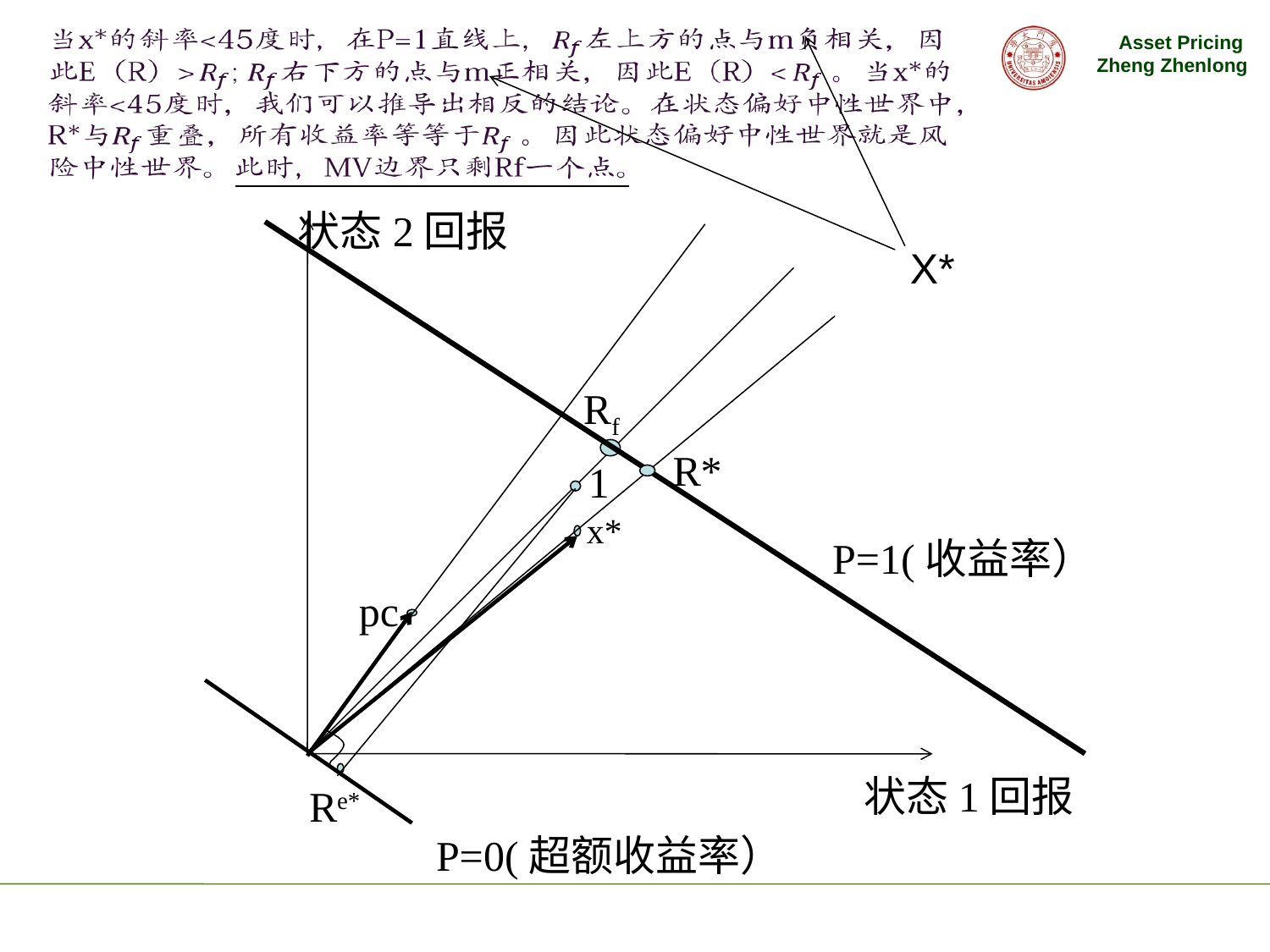

#
状态2回报
X*
Rf
R*

1

x*

P=1(收益率）
pc

状态1回报
Re*
P=0(超额收益率）